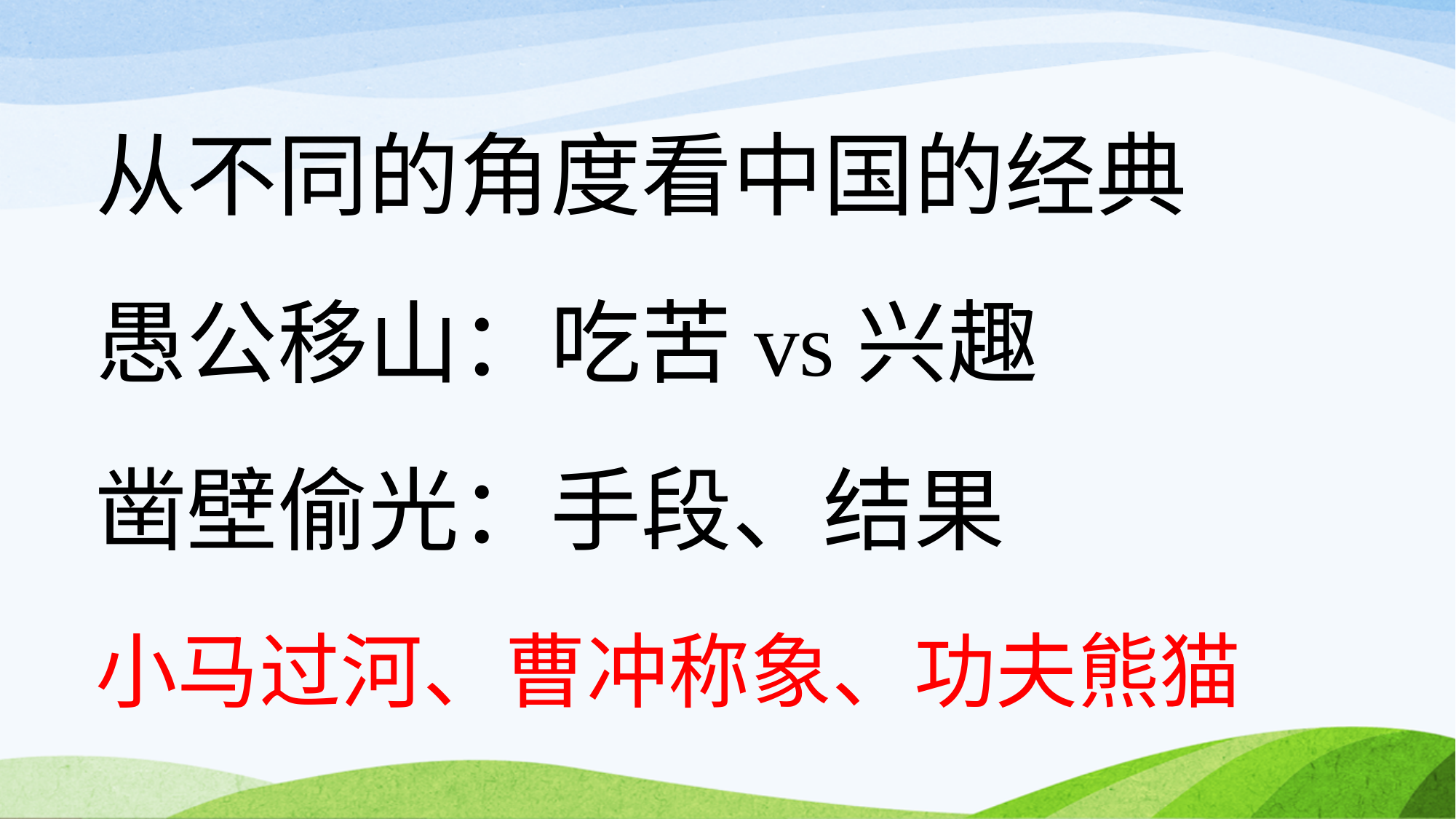

从不同的角度看中国的经典

愚公移山：吃苦vs兴趣

凿壁偷光：手段、结果

小马过河、曹冲称象、功夫熊猫